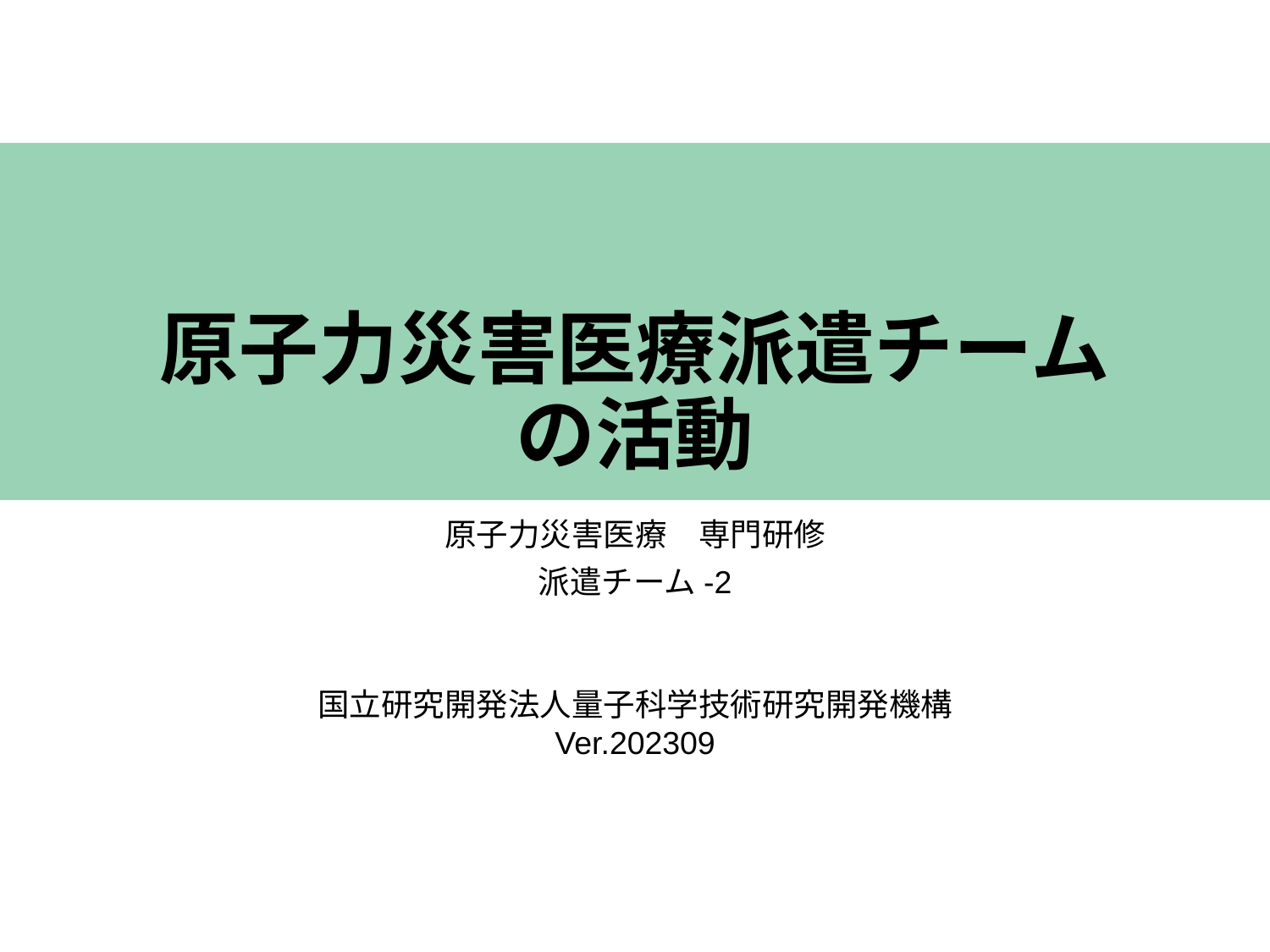

# 原子力災害医療派遣チームの活動
原子力災害医療　専門研修
派遣チーム-2
国立研究開発法人量子科学技術研究開発機構
Ver.202309